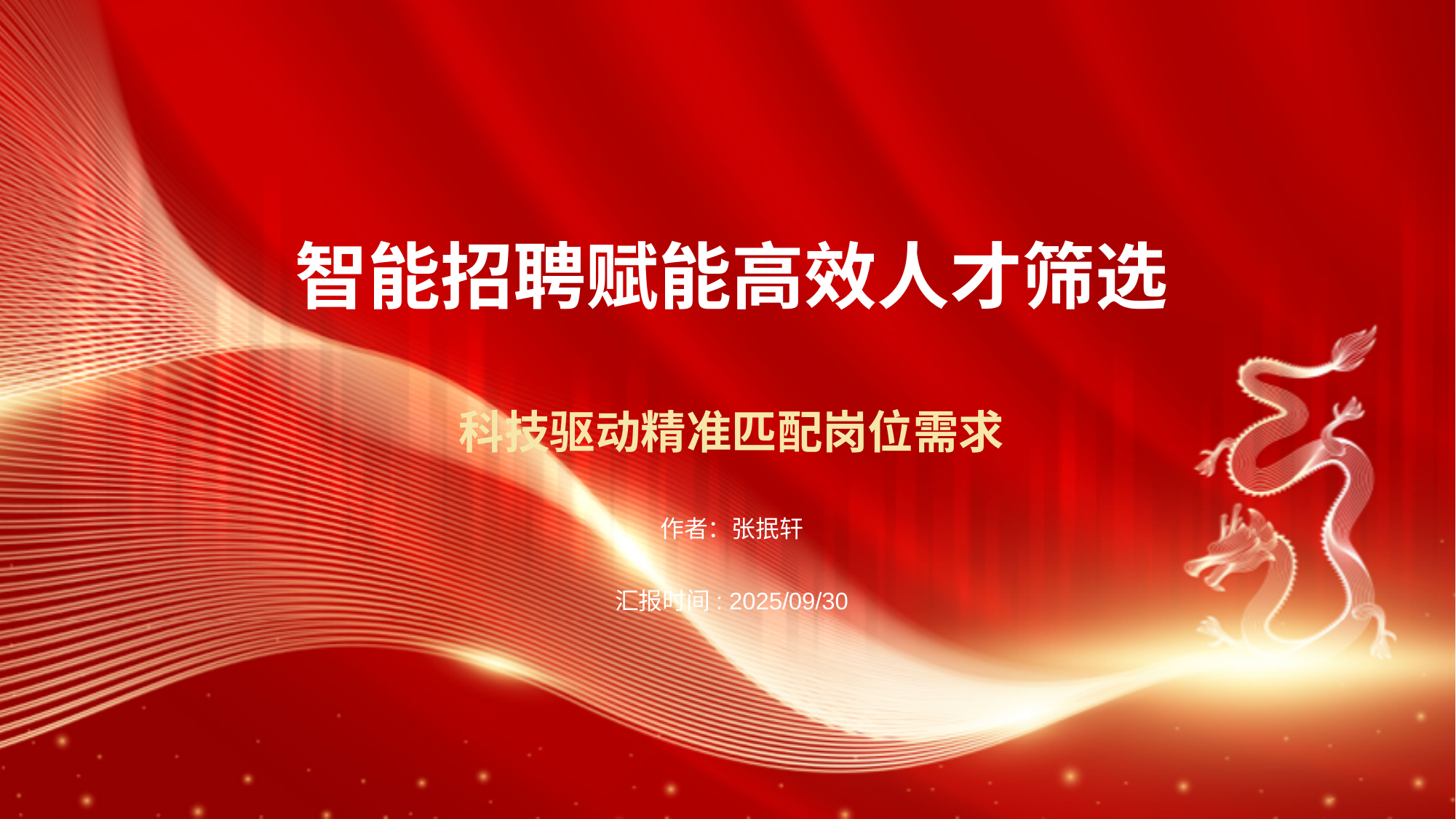

智能招聘赋能高效人才筛选
科技驱动精准匹配岗位需求

作者：张抿轩

汇报时间: 2025/09/30